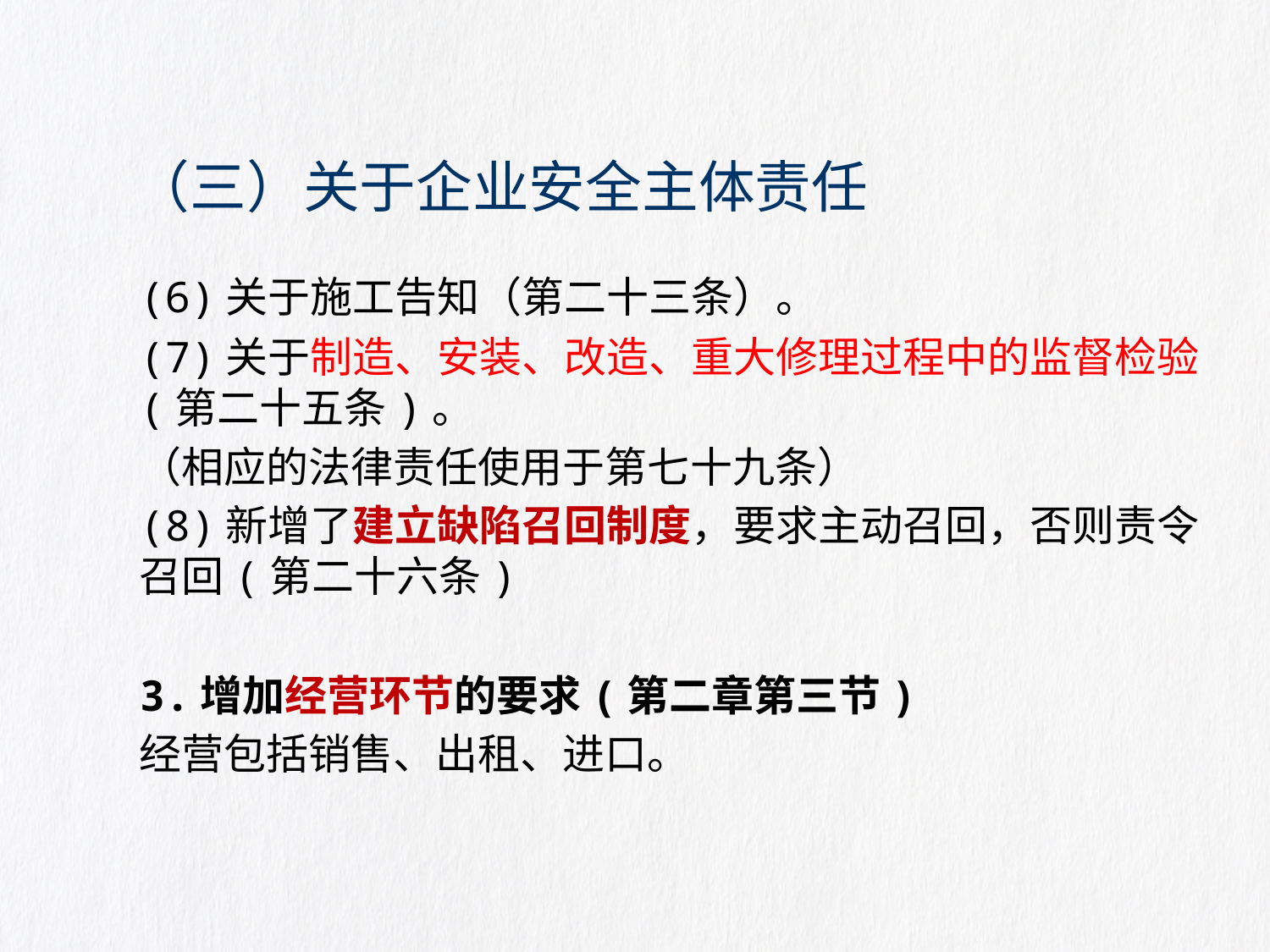

# （三）关于企业安全主体责任
(6)关于施工告知（第二十三条）。
(7)关于制造、安装、改造、重大修理过程中的监督检验(第二十五条)。
（相应的法律责任使用于第七十九条）
(8)新增了建立缺陷召回制度，要求主动召回，否则责令召回(第二十六条)

3.增加经营环节的要求(第二章第三节)
经营包括销售、出租、进口。
30